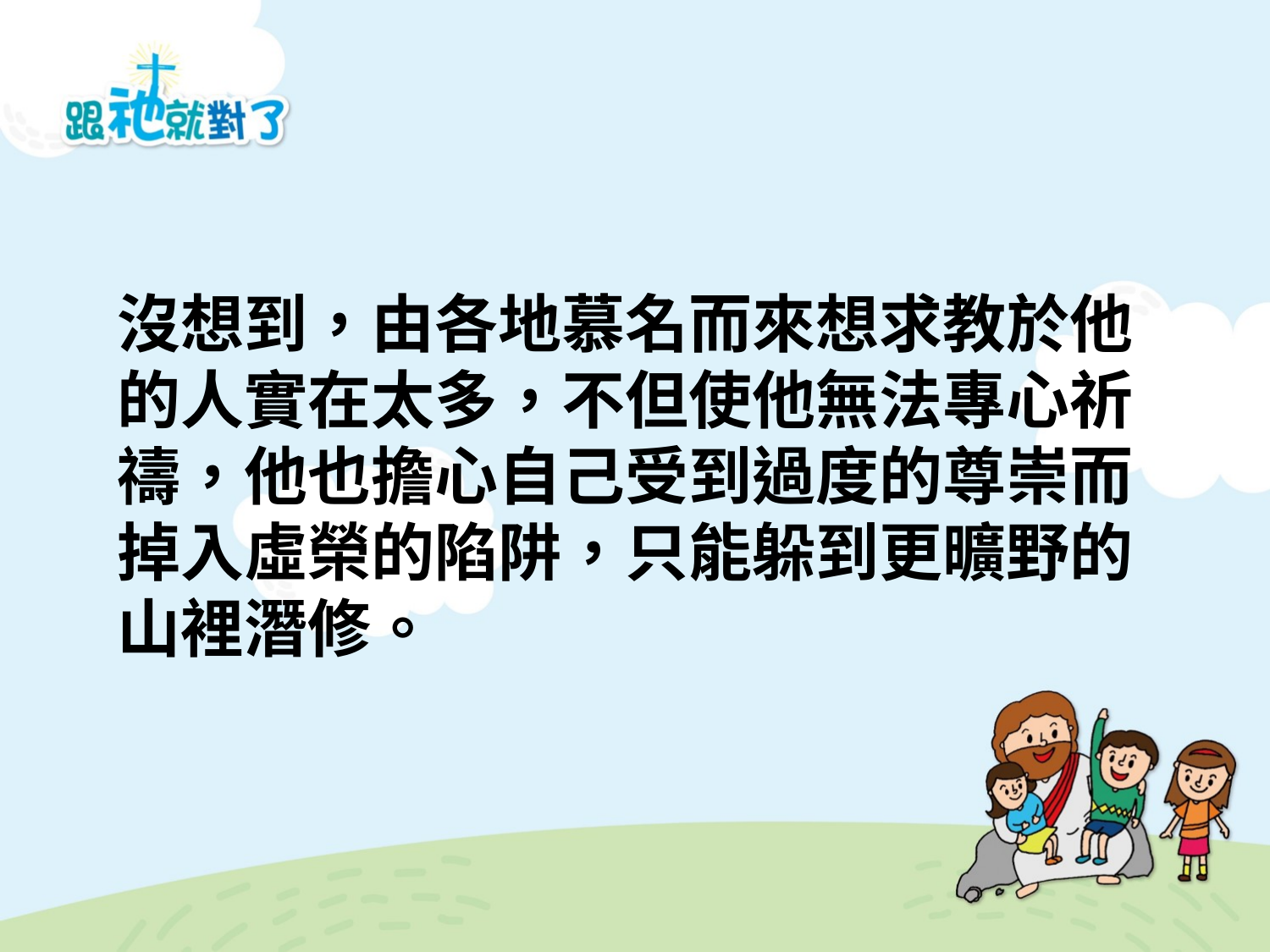

沒想到，由各地慕名而來想求教於他的人實在太多，不但使他無法專心祈禱，他也擔心自己受到過度的尊崇而掉入虛榮的陷阱，只能躲到更曠野的山裡潛修。